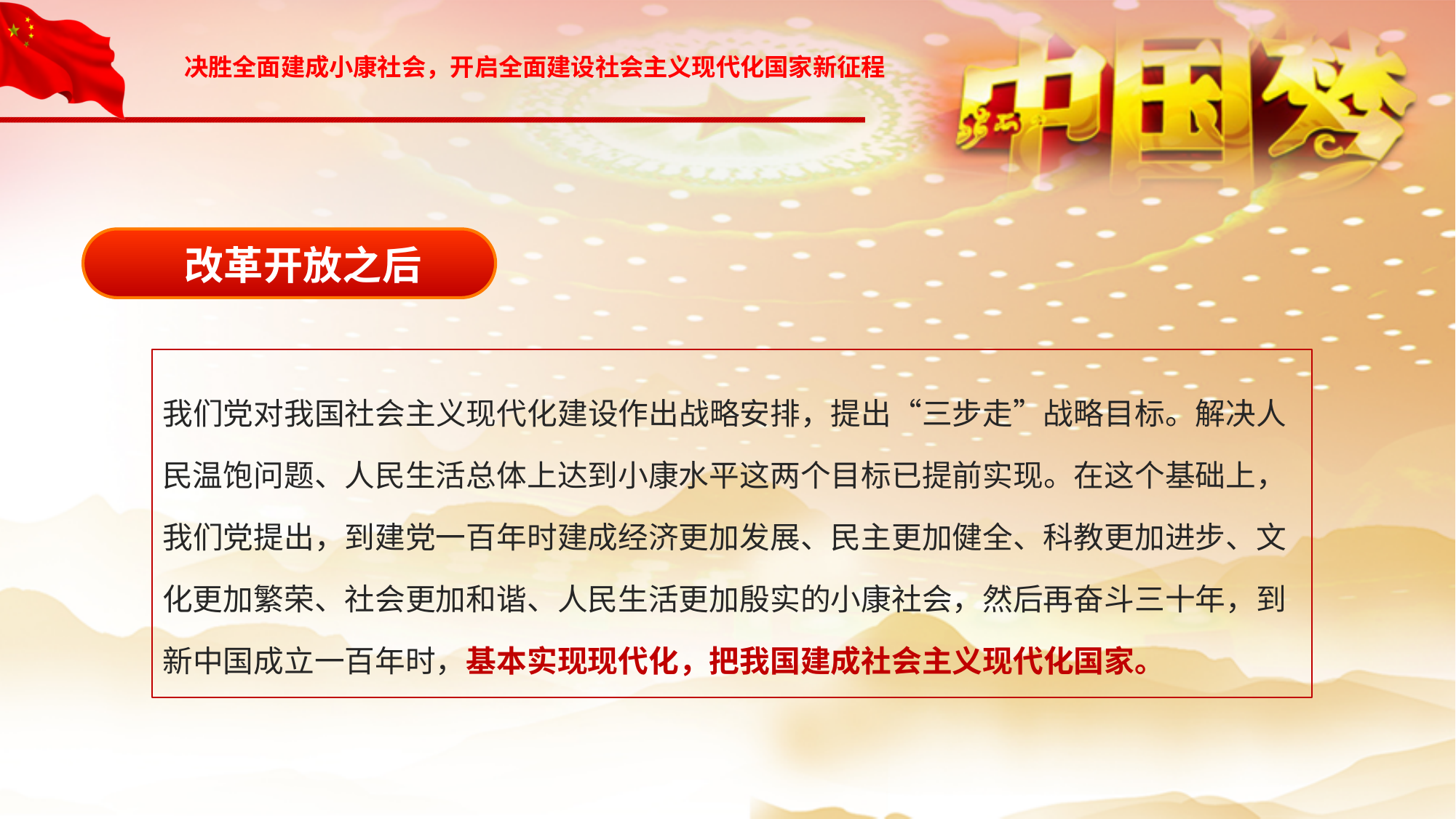

决胜全面建成小康社会，开启全面建设社会主义现代化国家新征程

改革开放之后
我们党对我国社会主义现代化建设作出战略安排，提出“三步走”战略目标。解决人民温饱问题、人民生活总体上达到小康水平这两个目标已提前实现。在这个基础上，我们党提出，到建党一百年时建成经济更加发展、民主更加健全、科教更加进步、文化更加繁荣、社会更加和谐、人民生活更加殷实的小康社会，然后再奋斗三十年，到新中国成立一百年时，基本实现现代化，把我国建成社会主义现代化国家。